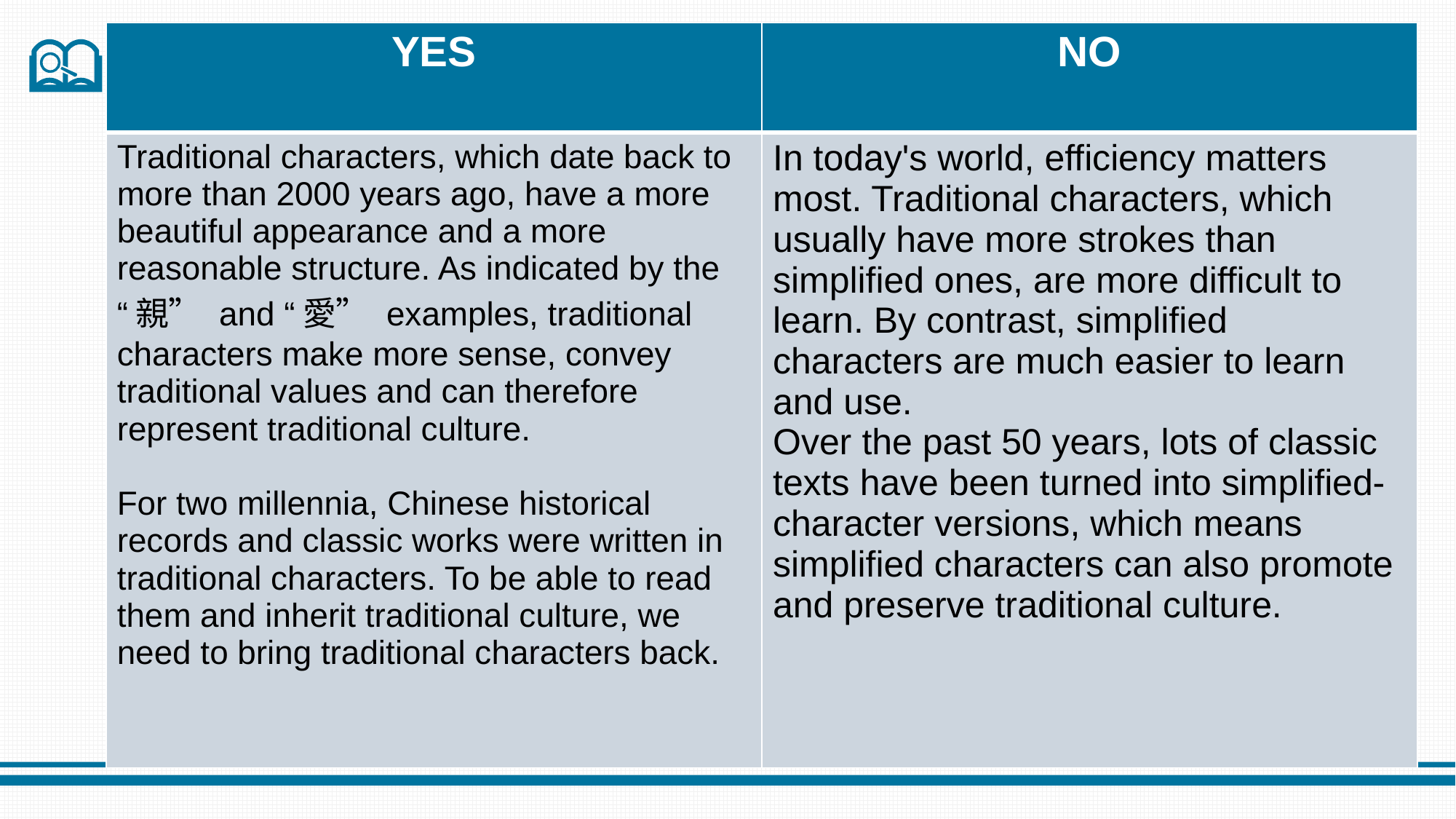

| YES | NO |
| --- | --- |
| Traditional characters, which date back to more than 2000 years ago, have a more beautiful appearance and a more reasonable structure. As indicated by the “親” and “愛” examples, traditional characters make more sense, convey traditional values and can therefore represent traditional culture. For two millennia, Chinese historical records and classic works were written in traditional characters. To be able to read them and inherit traditional culture, we need to bring traditional characters back. | In today's world, efficiency matters most. Traditional characters, which usually have more strokes than simplified ones, are more difficult to learn. By contrast, simplified characters are much easier to learn and use. Over the past 50 years, lots of classic texts have been turned into simplified-character versions, which means simplified characters can also promote and preserve traditional culture. |